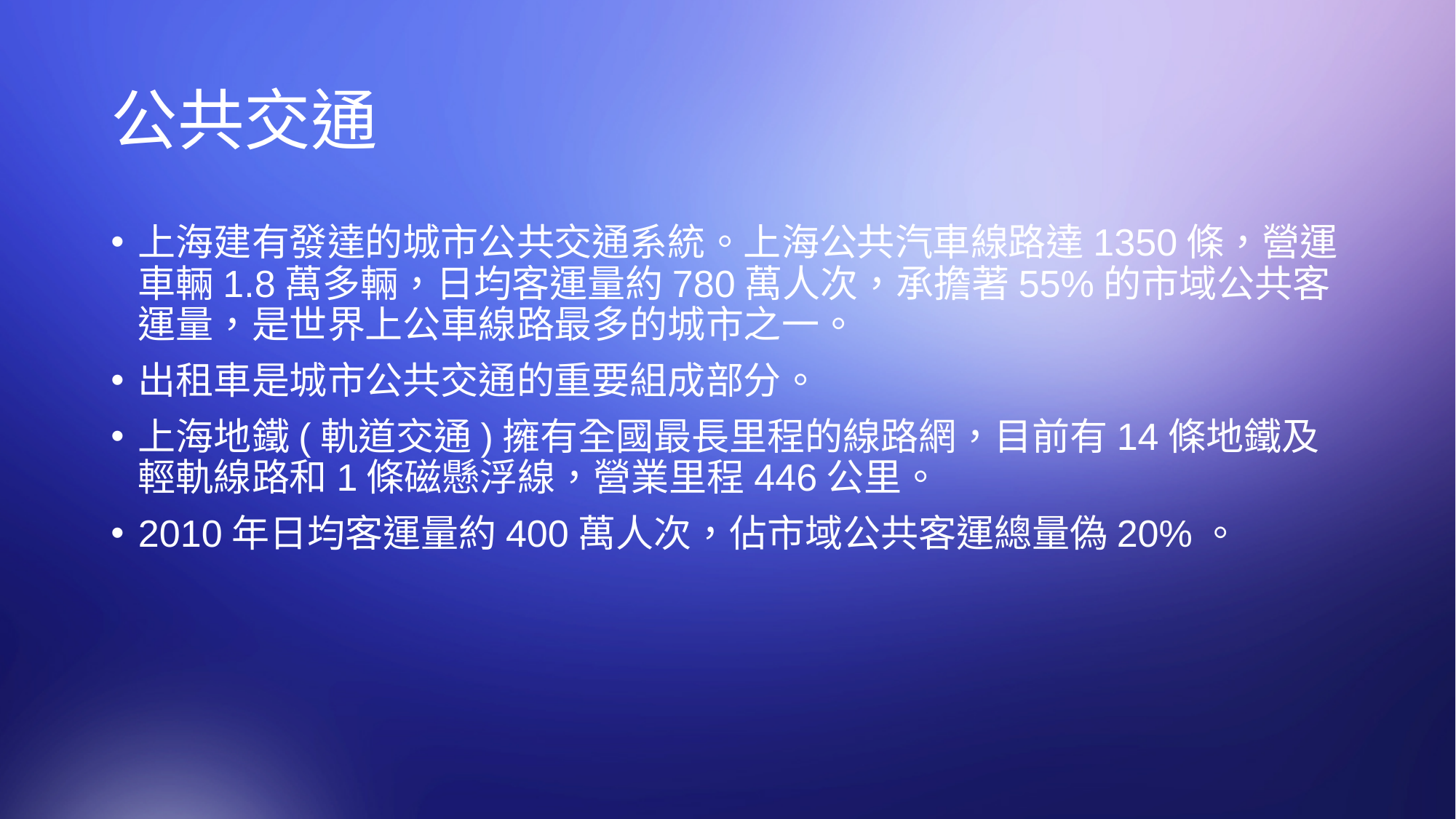

# 公共交通
上海建有發達的城市公共交通系統。上海公共汽車線路達1350條，營運車輛1.8萬多輛，日均客運量約780萬人次，承擔著55%的市域公共客運量，是世界上公車線路最多的城市之一。
出租車是城市公共交通的重要組成部分。
上海地鐵(軌道交通)擁有全國最長里程的線路網，目前有14條地鐵及輕軌線路和1條磁懸浮線，營業里程446公里。
2010年日均客運量約400萬人次，佔市域公共客運總量偽20%。